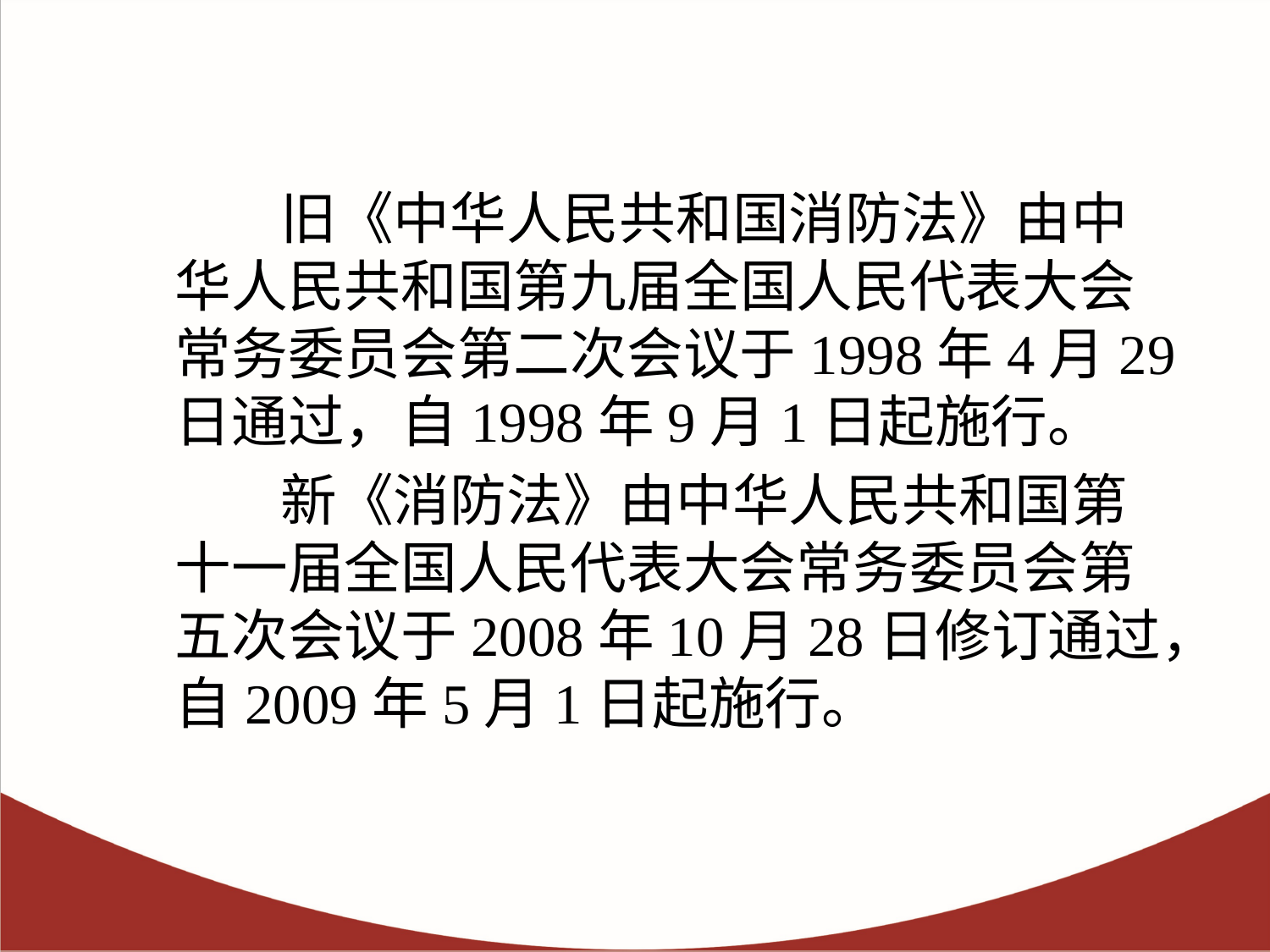

旧《中华人民共和国消防法》由中华人民共和国第九届全国人民代表大会常务委员会第二次会议于1998年4月29日通过，自1998年9月1日起施行。
           新《消防法》由中华人民共和国第十一届全国人民代表大会常务委员会第五次会议于2008年10月28日修订通过，自2009年5月1日起施行。